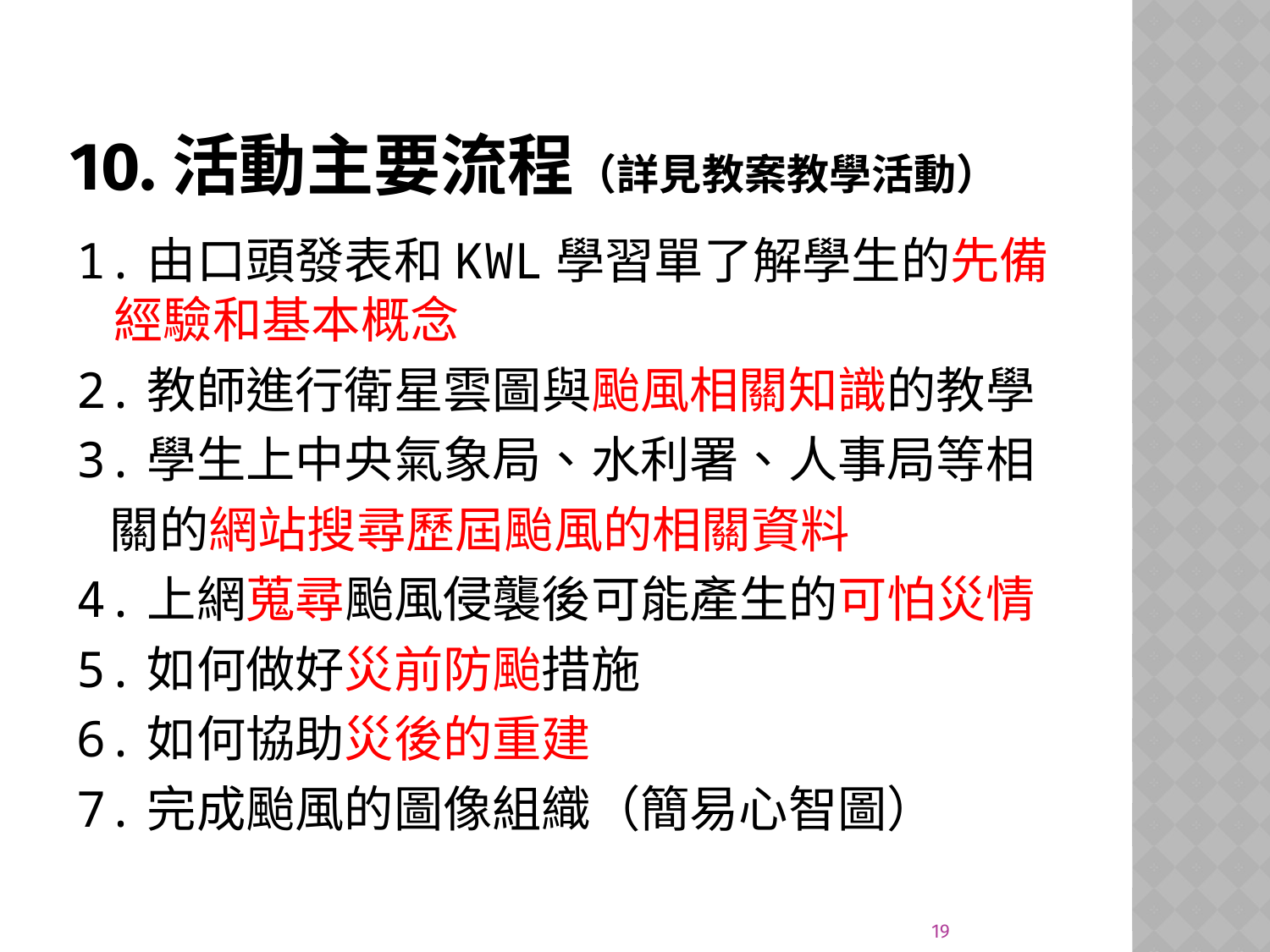

# 10.活動主要流程（詳見教案教學活動）
1.由口頭發表和KWL學習單了解學生的先備經驗和基本概念
2.教師進行衛星雲圖與颱風相關知識的教學
3.學生上中央氣象局、水利署、人事局等相
  關的網站搜尋歷屆颱風的相關資料
4.上網蒐尋颱風侵襲後可能產生的可怕災情
5.如何做好災前防颱措施
6.如何協助災後的重建
7.完成颱風的圖像組織（簡易心智圖）
19